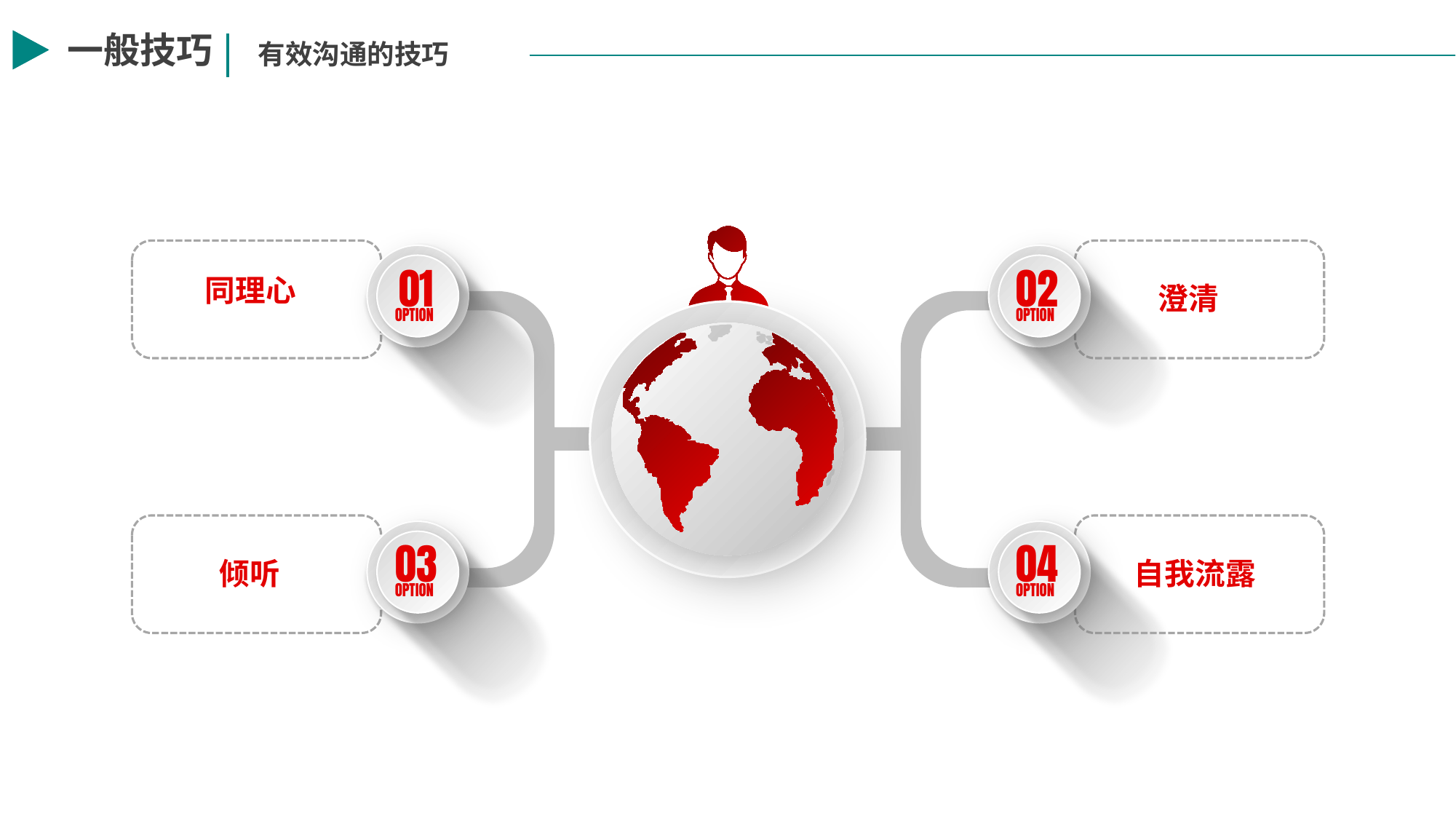

一般技巧
有效沟通的技巧

01
OPTION

02
OPTION

同理心

澄清

03
OPTION

04
OPTION

倾听

自我流露